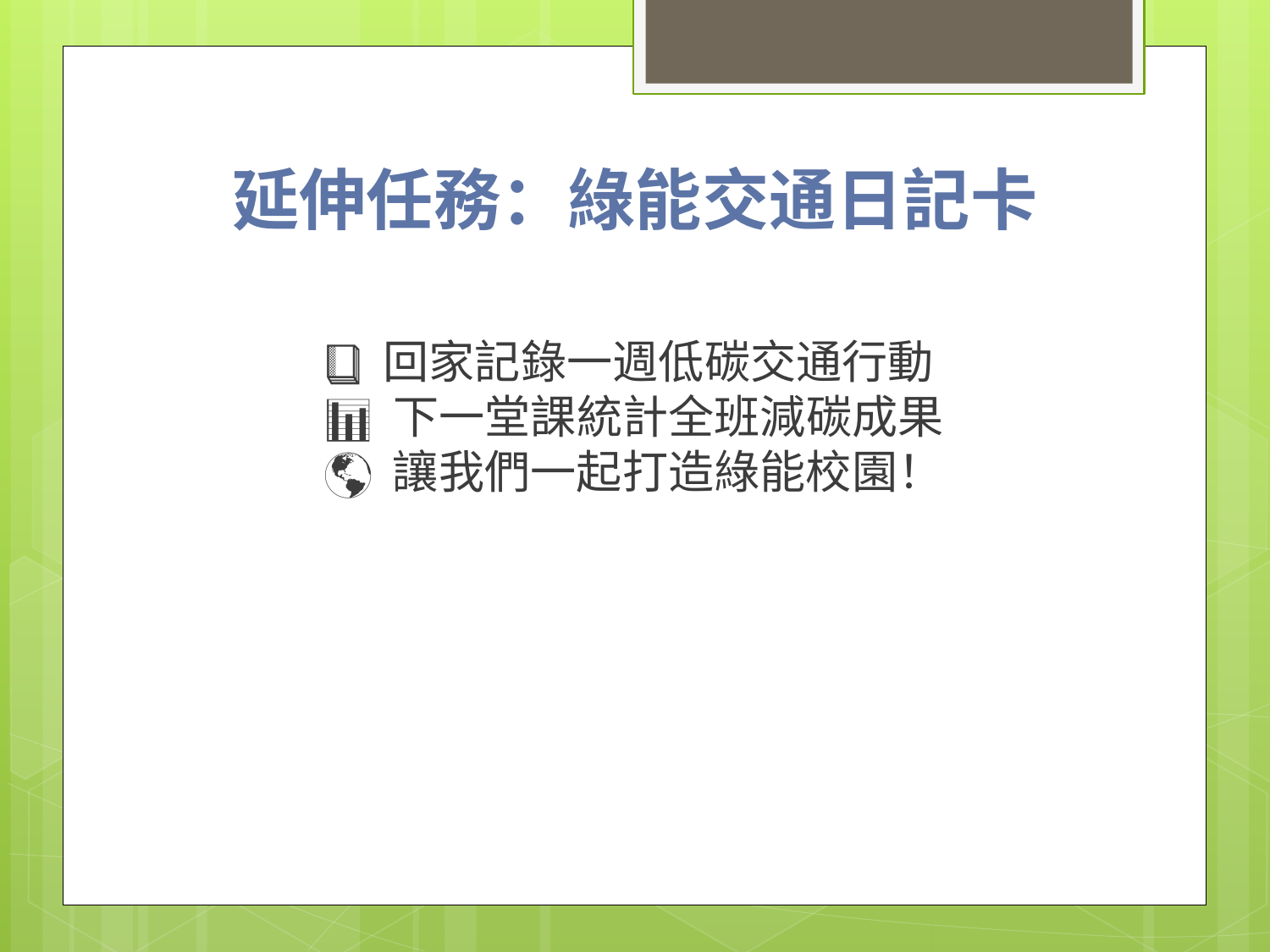

延伸任務：綠能交通日記卡

📔 回家記錄一週低碳交通行動
📊 下一堂課統計全班減碳成果
🌎 讓我們一起打造綠能校園！